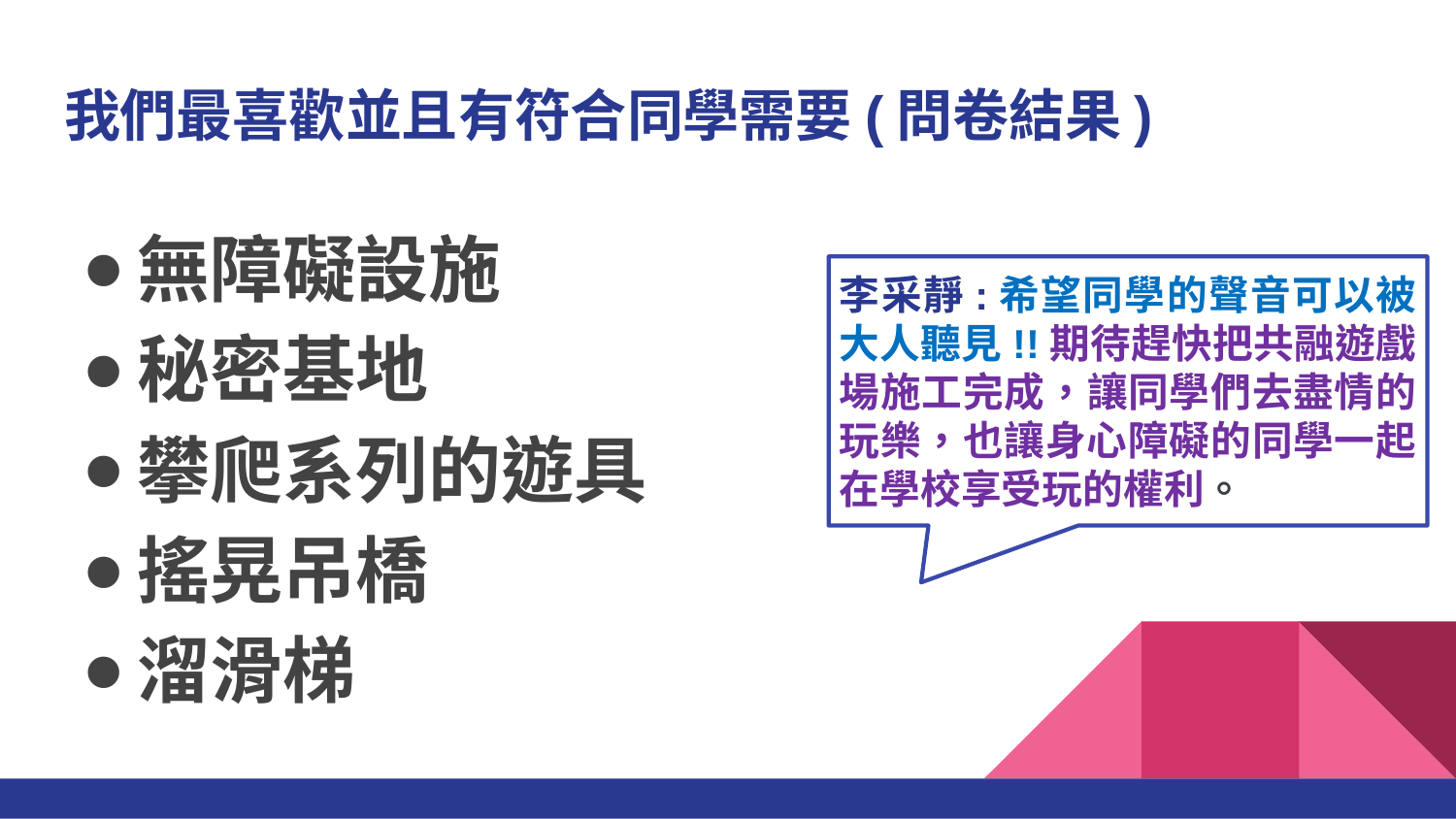

# 我們最喜歡並且有符合同學需要(問卷結果)
無障礙設施
秘密基地
攀爬系列的遊具
搖晃吊橋
溜滑梯

李采靜:希望同學的聲音可以被大人聽見!!期待趕快把共融遊戲場施工完成，讓同學們去盡情的玩樂，也讓身心障礙的同學一起在學校享受玩的權利。